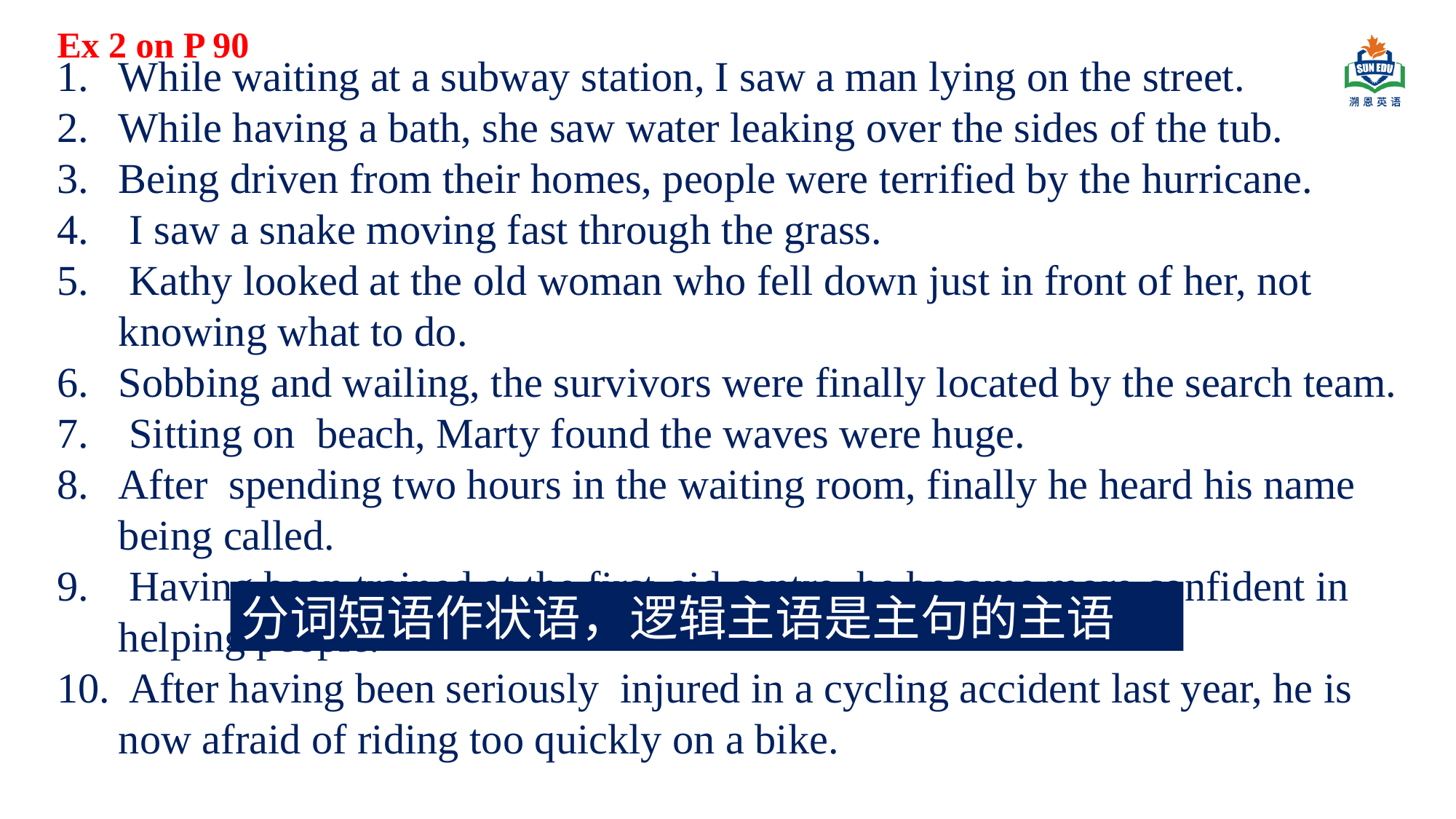

Ex 2 on P 90
While waiting at a subway station, I saw a man lying on the street.
While having a bath, she saw water leaking over the sides of the tub.
Being driven from their homes, people were terrified by the hurricane.
 I saw a snake moving fast through the grass.
 Kathy looked at the old woman who fell down just in front of her, not knowing what to do.
Sobbing and wailing, the survivors were finally located by the search team.
 Sitting on  beach, Marty found the waves were huge.
After  spending two hours in the waiting room, finally he heard his name being called.
 Having been trained at the first-aid centre, he became more confident in helping people.
 After having been seriously  injured in a cycling accident last year, he is now afraid of riding too quickly on a bike.
分词短语作状语，逻辑主语是主句的主语